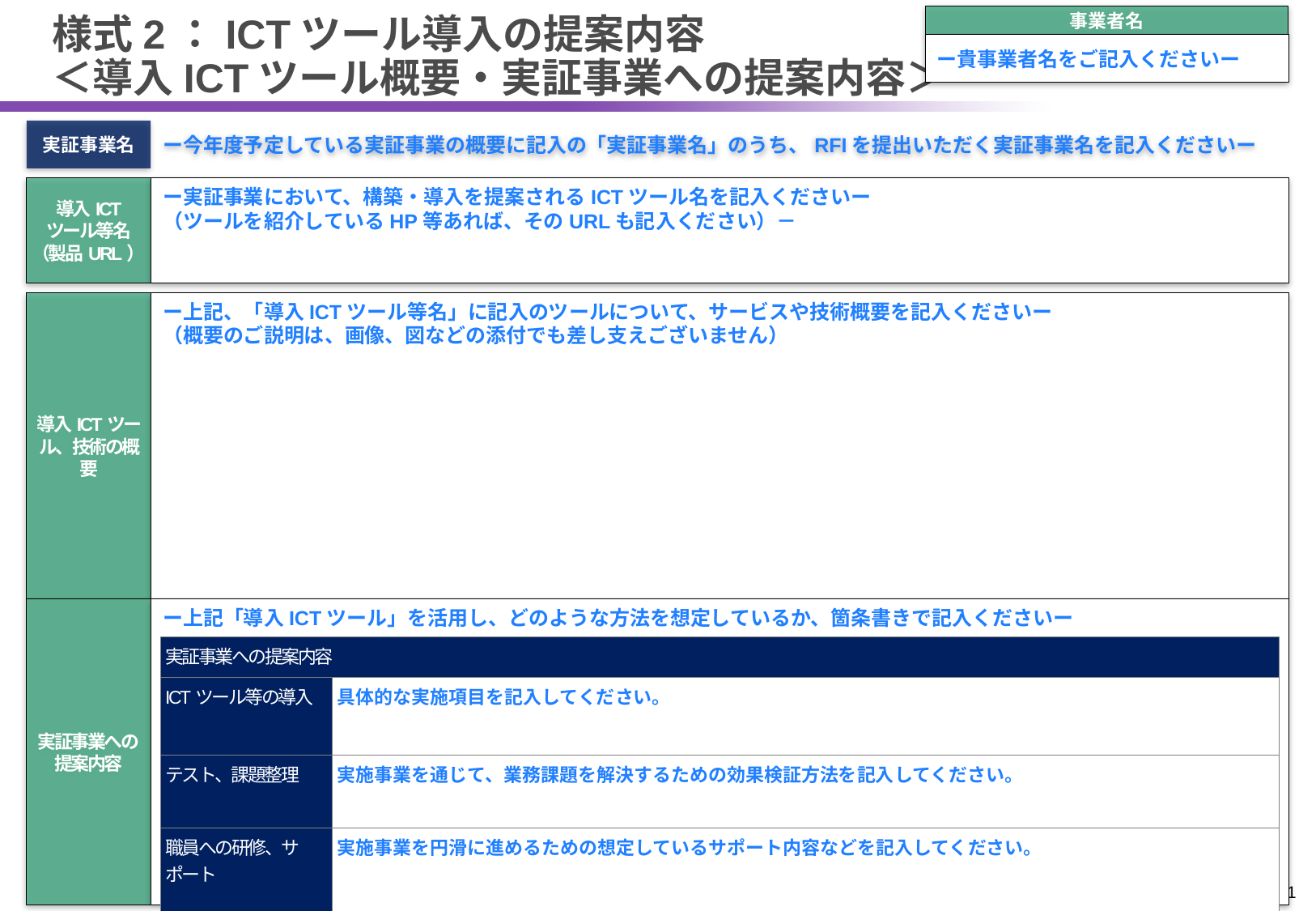

事業者名
ー貴事業者名をご記入くださいー
# 様式2：ICTツール導入の提案内容 ＜導入ICTツール概要・実証事業への提案内容＞
実証事業名
ー今年度予定している実証事業の概要に記入の「実証事業名」のうち、RFIを提出いただく実証事業名を記入くださいー
導入ICT
ツール等名
（製品URL）
ー実証事業において、構築・導入を提案されるICTツール名を記入くださいー
（ツールを紹介しているHP等あれば、そのURLも記入ください）－
導入ICTツール、技術の概要
ー上記、「導入ICTツール等名」に記入のツールについて、サービスや技術概要を記入くださいー
（概要のご説明は、画像、図などの添付でも差し支えございません）

実証事業への
提案内容
ー上記「導入ICTツール」を活用し、どのような方法を想定しているか、箇条書きで記入くださいー

| 実証事業への提案内容 |  |
| --- | --- |
| ICTツール等の導入 | 具体的な実施項目を記入してください。 |
| テスト、課題整理 | 実施事業を通じて、業務課題を解決するための効果検証方法を記入してください。 |
| 職員への研修、サポート | 実施事業を円滑に進めるための想定しているサポート内容などを記入してください。 |